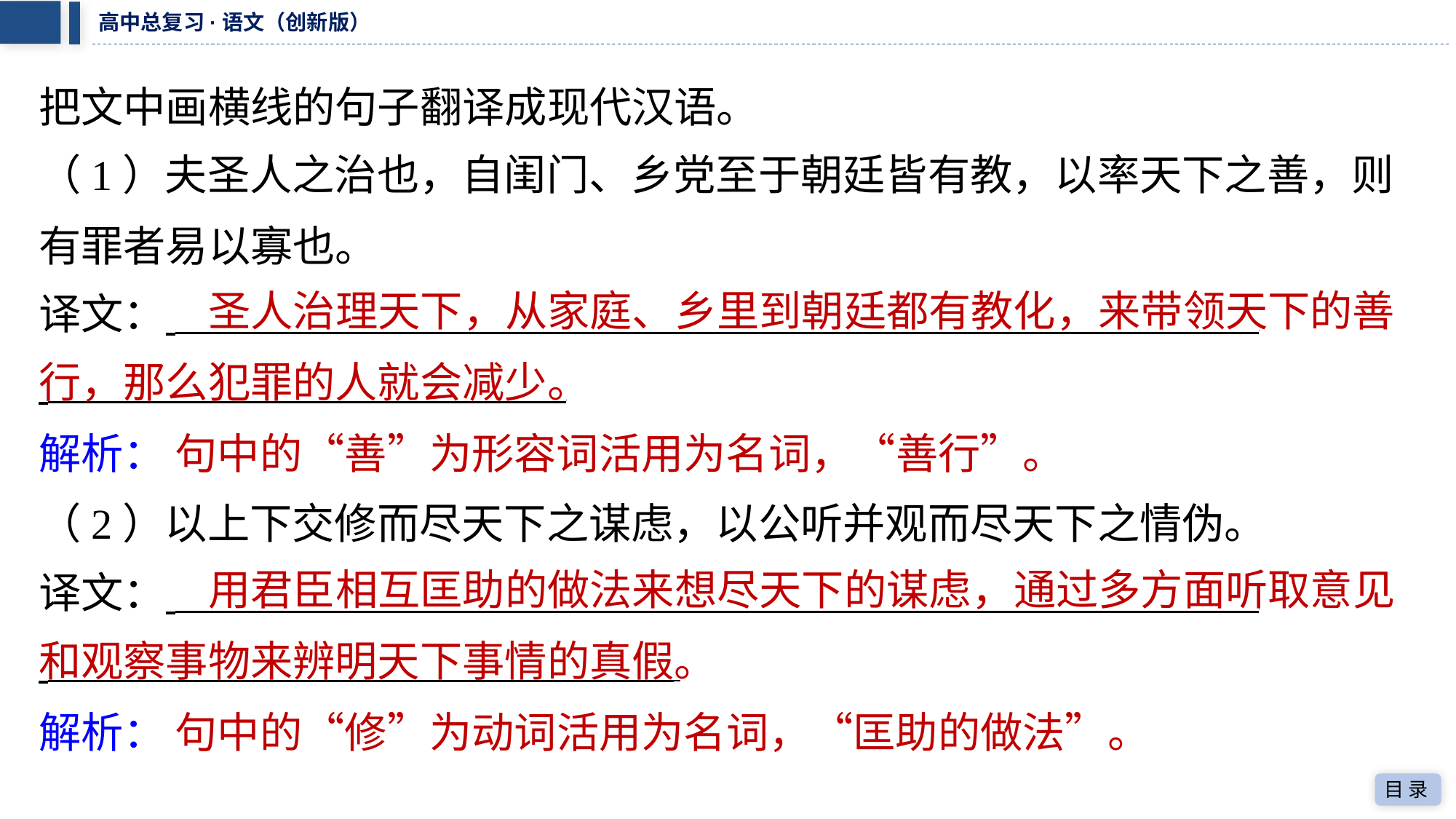

把文中画横线的句子翻译成现代汉语。
（1）夫圣人之治也，自闺门、乡党至于朝廷皆有教，以率天下之善，则
有罪者易以寡也。
圣人治理天下，从家庭、乡里到朝廷都有教化，来带领天下的善
译文：                                                                                                                                                                   ⁠
                                                                               ⁠
行，那么犯罪的人就会减少。
解析： 句中的“善”为形容词活用为名词，“善行”。
（2）以上下交修而尽天下之谋虑，以公听并观而尽天下之情伪。
用君臣相互匡助的做法来想尽天下的谋虑，通过多方面听取意见
译文：                                                                                                                                                                   ⁠
                                                                                               ⁠
和观察事物来辨明天下事情的真假。
解析： 句中的“修”为动词活用为名词，“匡助的做法”。